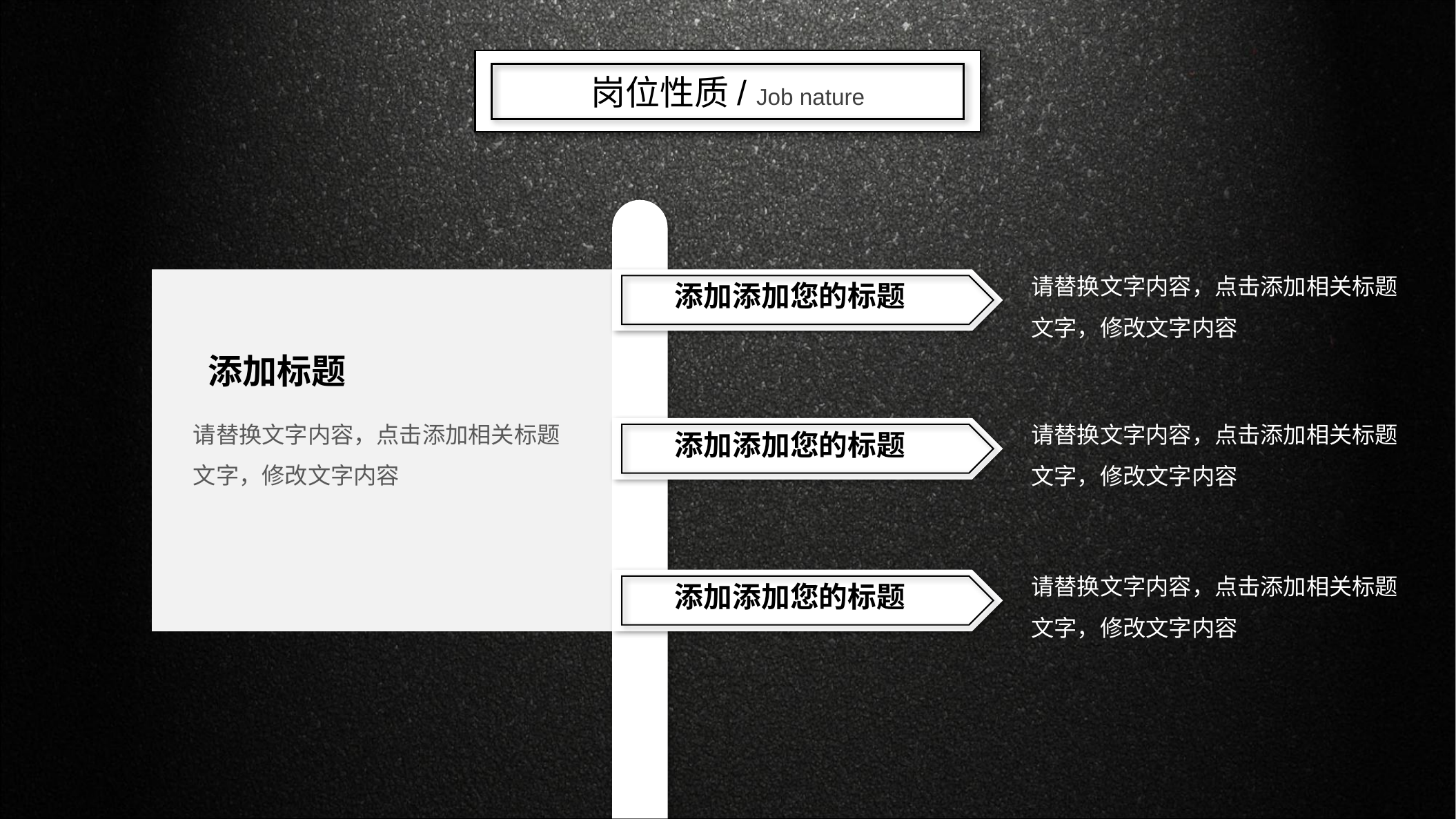

岗位性质/ Job nature

请替换文字内容，点击添加相关标题文字，修改文字内容

添加添加您的标题
添加标题
请替换文字内容，点击添加相关标题文字，修改文字内容
请替换文字内容，点击添加相关标题文字，修改文字内容

添加添加您的标题
请替换文字内容，点击添加相关标题文字，修改文字内容

添加添加您的标题